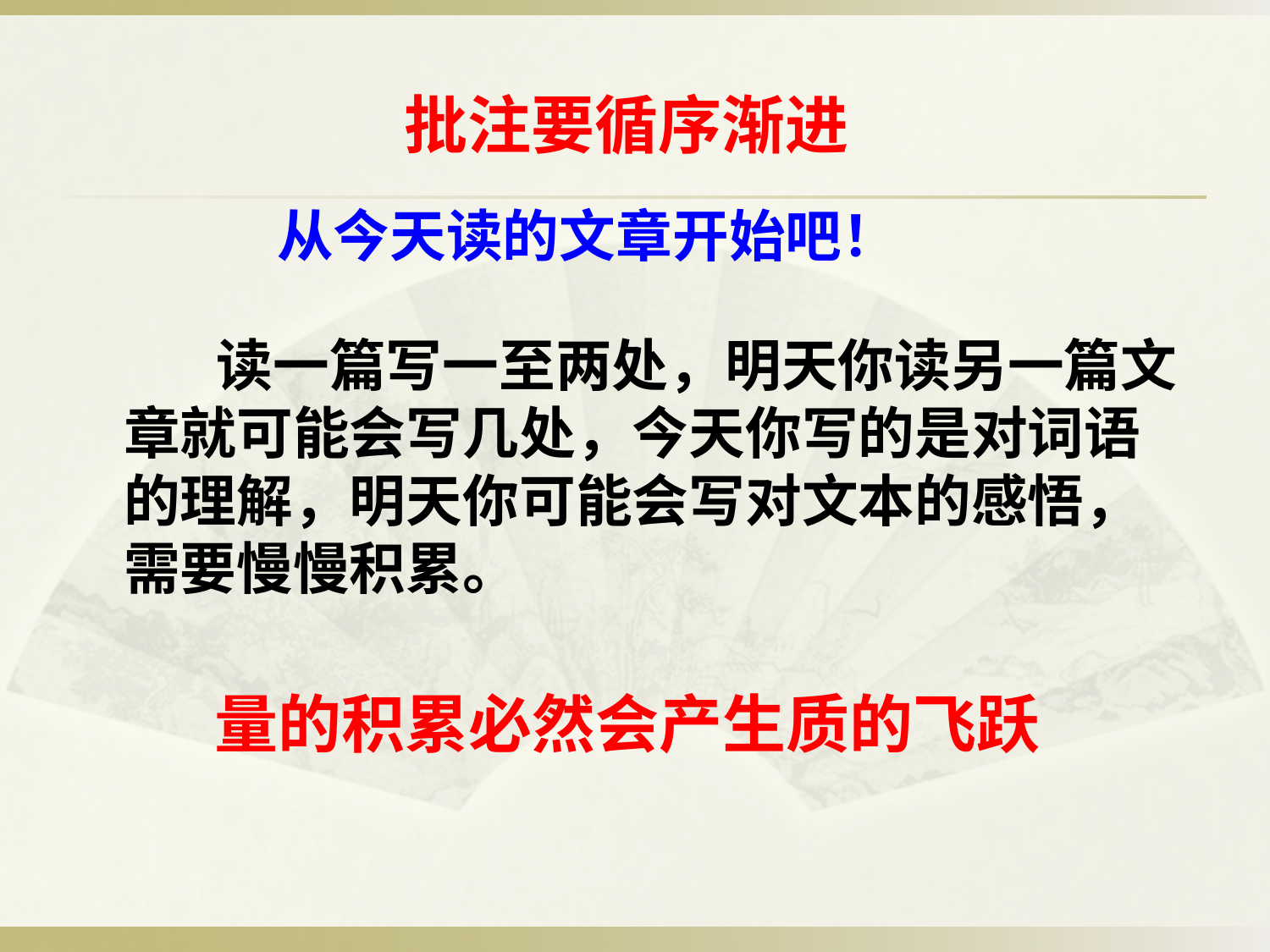

# 批注要循序渐进
从今天读的文章开始吧！
          读一篇写一至两处，明天你读另一篇文章就可能会写几处，今天你写的是对词语的理解，明天你可能会写对文本的感悟，需要慢慢积累。
 量的积累必然会产生质的飞跃